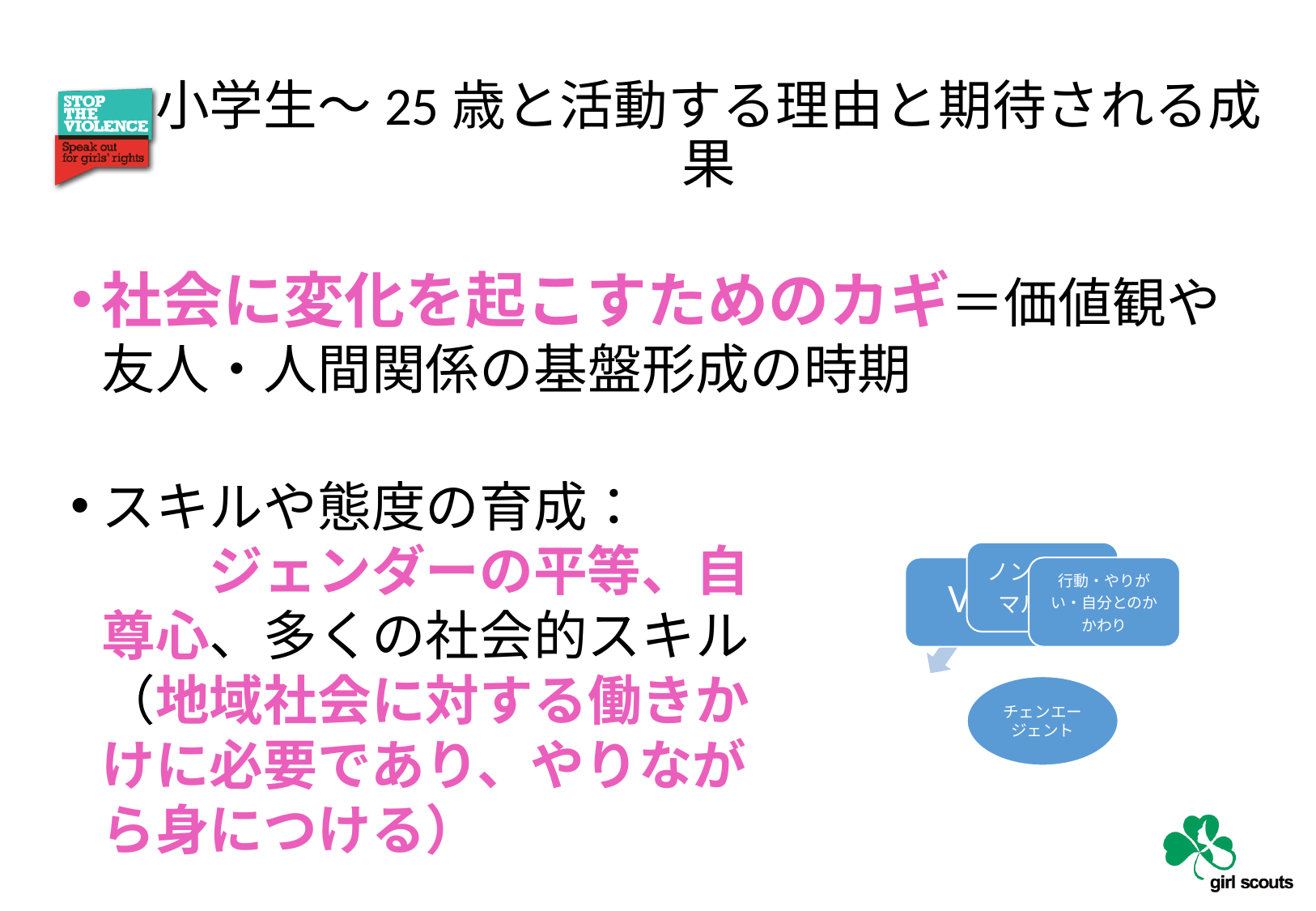

# 小学生～25歳と活動する理由と期待される成果
社会に変化を起こすためのカギ＝価値観や友人・人間関係の基盤形成の時期
スキルや態度の育成：　　　　ジェンダーの平等、自尊心、多くの社会的スキル（地域社会に対する働きかけに必要であり、やりながら身につける）

チェンエージェント
VAV